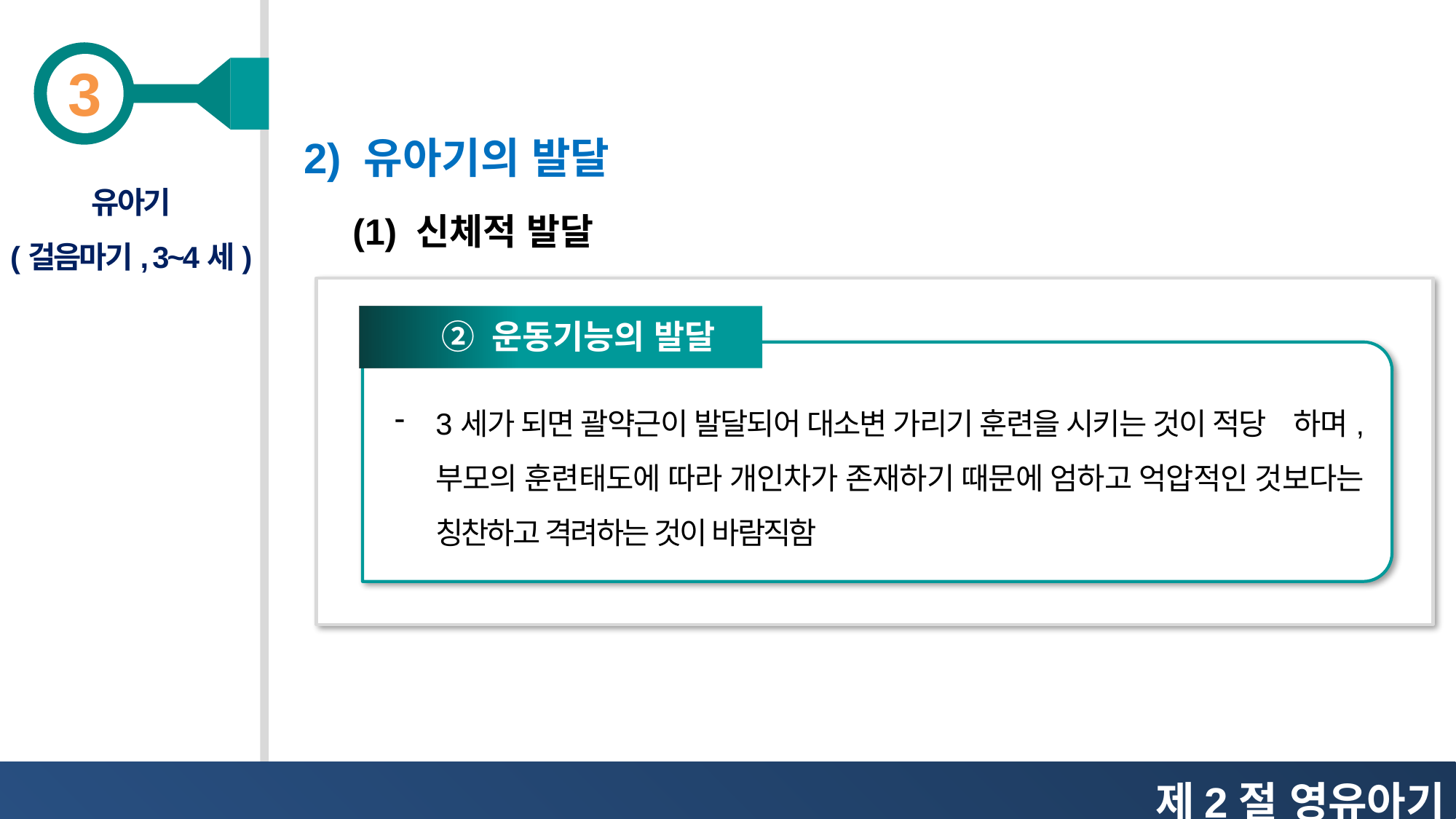

2) 유아기의 발달
유아기
(걸음마기, 3~4세)
(1) 신체적 발달

② 운동기능의 발달
3세가 되면 괄약근이 발달되어 대소변 가리기 훈련을 시키는 것이 적당    하며, 부모의 훈련태도에 따라 개인차가 존재하기 때문에 엄하고 억압적인 것보다는 칭찬하고 격려하는 것이 바람직함
제2절 영유아기